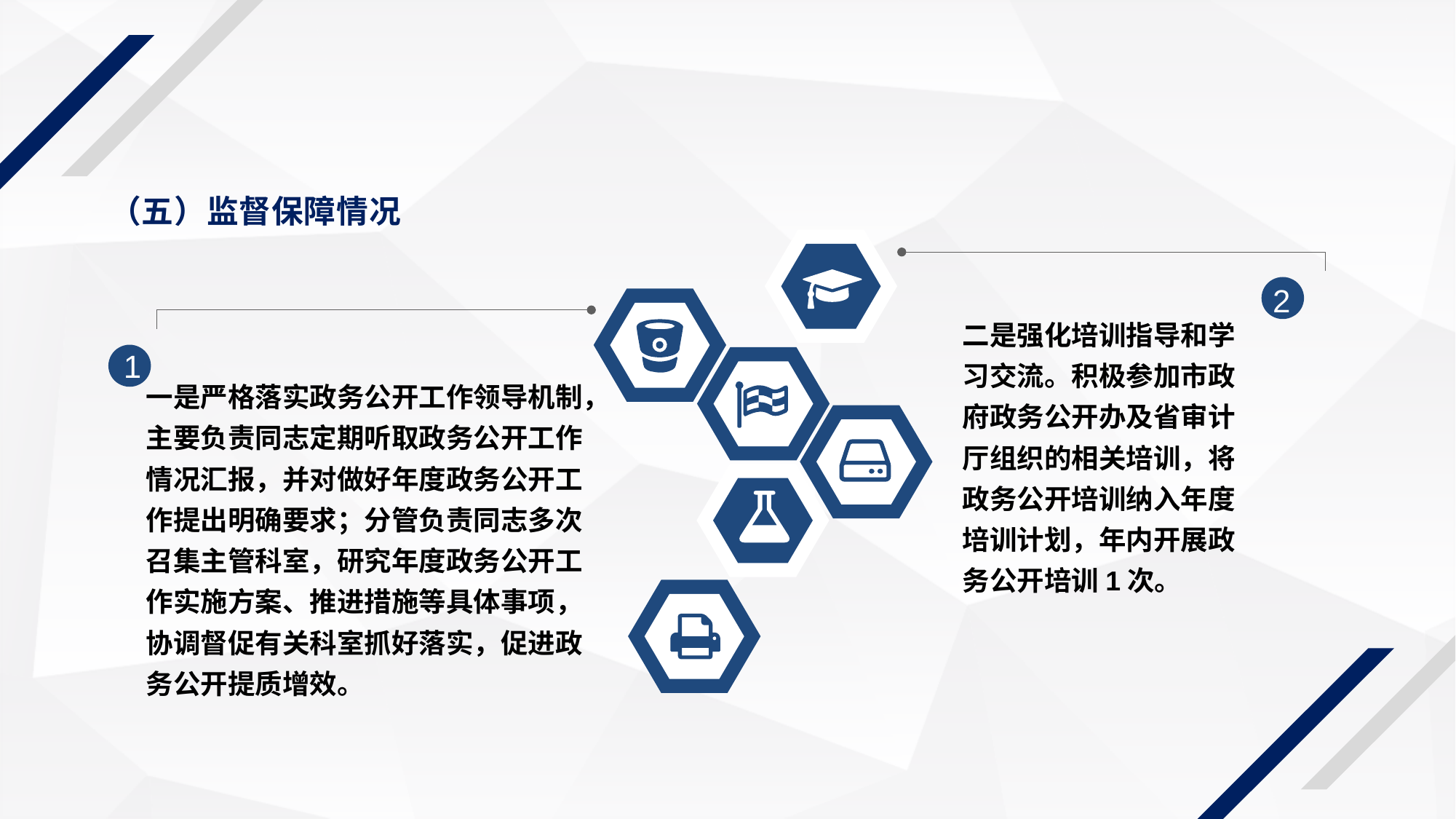

（五）监督保障情况

2

二是强化培训指导和学习交流。积极参加市政府政务公开办及省审计厅组织的相关培训，将政务公开培训纳入年度培训计划，年内开展政务公开培训1次。

1

一是严格落实政务公开工作领导机制，主要负责同志定期听取政务公开工作情况汇报，并对做好年度政务公开工作提出明确要求；分管负责同志多次召集主管科室，研究年度政务公开工作实施方案、推进措施等具体事项，协调督促有关科室抓好落实，促进政务公开提质增效。